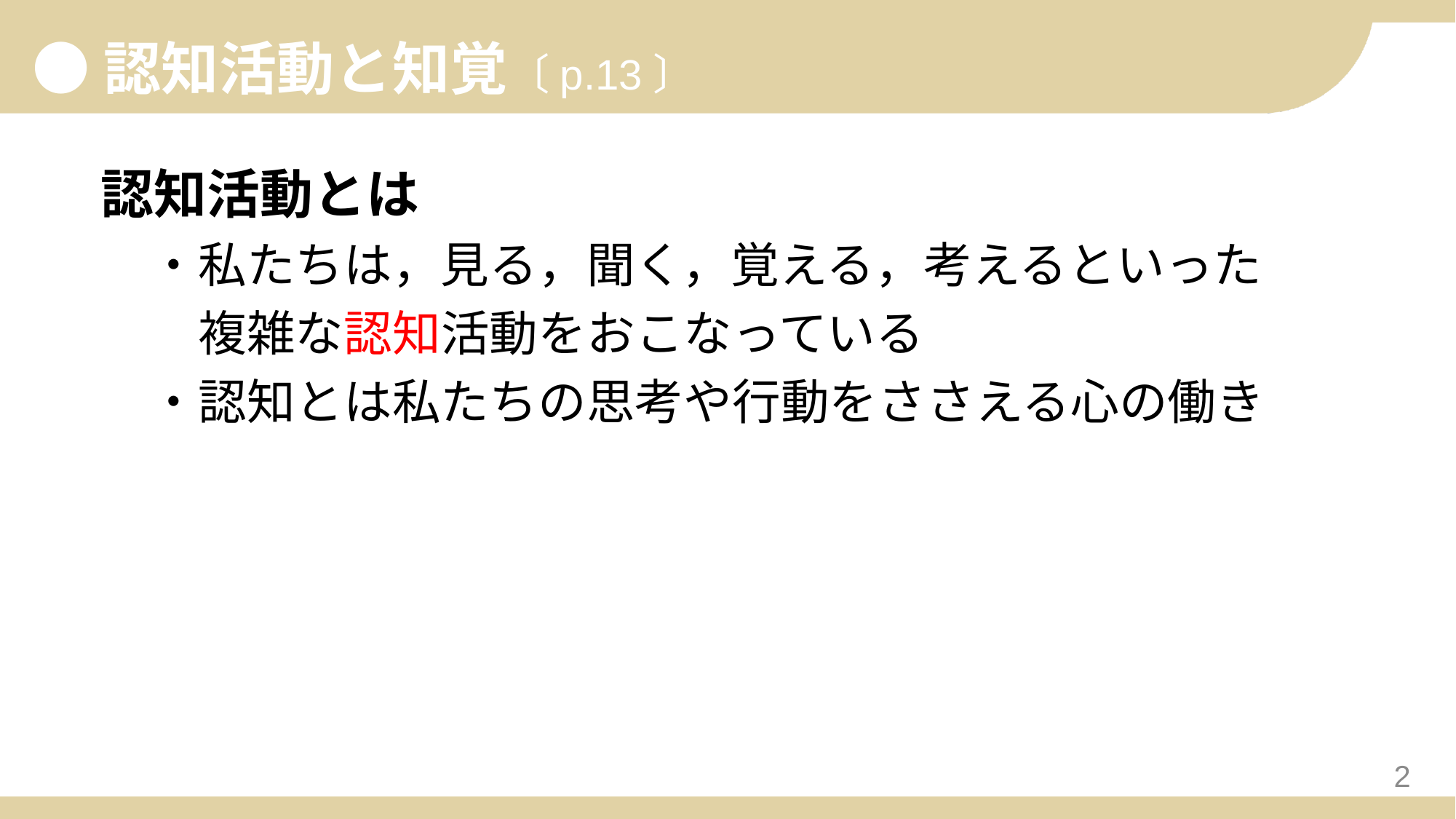

●認知活動と知覚〔p.13〕
認知活動とは
　・私たちは，見る，聞く，覚える，考えるといった
　　複雑な認知活動をおこなっている
　・認知とは私たちの思考や行動をささえる心の働き